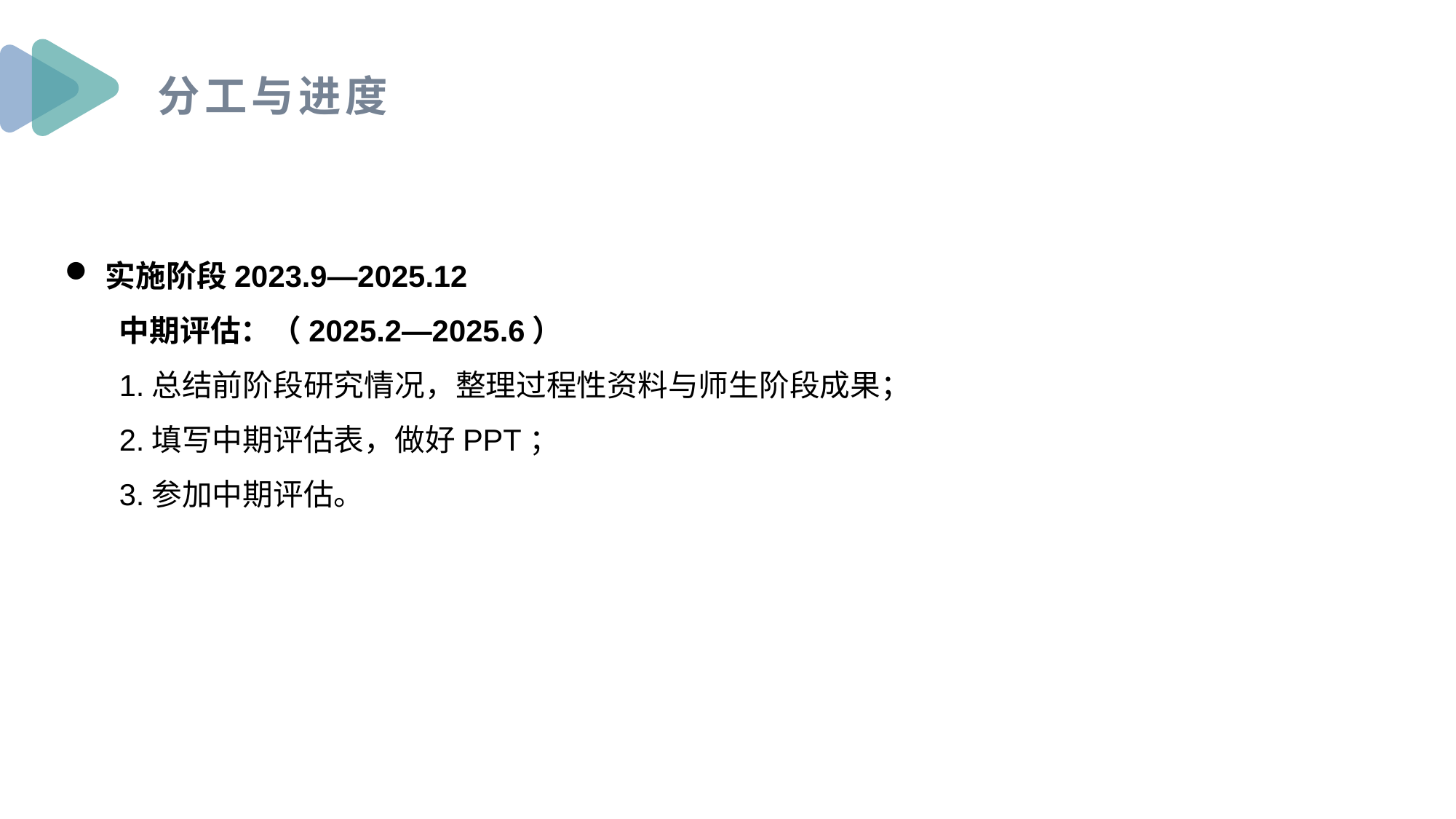

分工与进度
实施阶段2023.9—2025.12
中期评估：（2025.2—2025.6）
1.总结前阶段研究情况，整理过程性资料与师生阶段成果；
2.填写中期评估表，做好PPT；
3.参加中期评估。